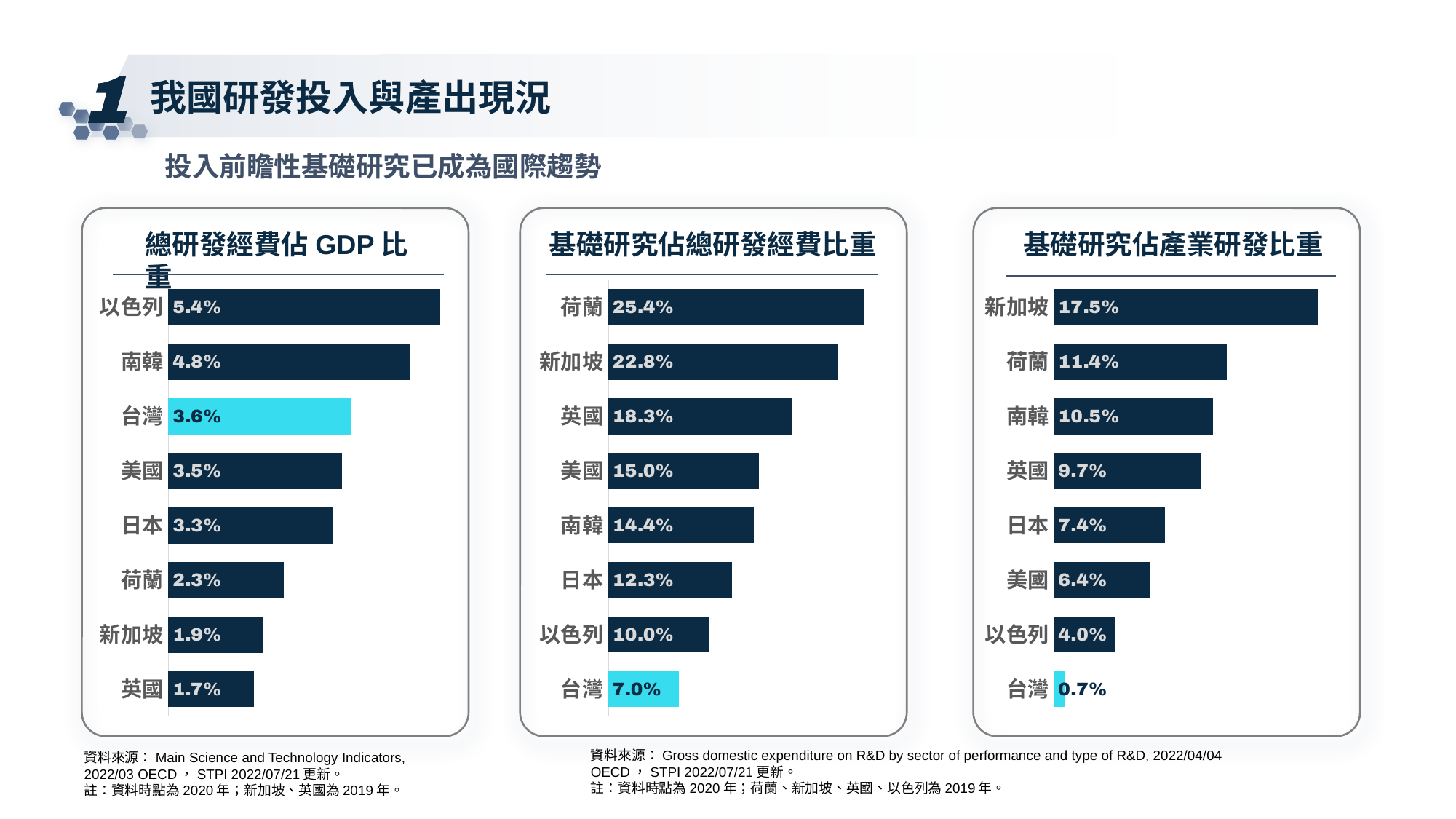

1

我國研發投入與產出現況
投入前瞻性基礎研究已成為國際趨勢

總研發經費佔GDP比重
基礎研究佔總研發經費比重
基礎研究佔產業研發比重

### Chart

| Category | 總研發經費佔GDP比重 |
|---|---|
| 以色列 | 0.054 |
| 南韓 | 0.048 |
| 台灣 | 0.036364598291453 |
| 美國 | 0.0345018073829365 |
| 日本 | 0.0327460209448795 |
| 荷蘭 | 0.0229422756047719 |
| 新加坡 | 0.0189063938482721 |
| 英國 | 0.0170799230074452 |

### Chart

| Category | 基礎研究佔總研發經費比重 |
|---|---|
| 荷蘭 | 0.2537725404885252 |
| 新加坡 | 0.228260342836726 |
| 英國 | 0.18271699807095756 |
| 美國 | 0.1496728961590962 |
| 南韓 | 0.14449182930294566 |
| 日本 | 0.1228701621818348 |
| 以色列 | 0.09997209577749197 |
| 台灣 | 0.07029197700466432 |

### Chart

| Category | 基礎研究佔產業研發比重 |
|---|---|
| 新加坡 | 0.17470495951184176 |
| 荷蘭 | 0.1143846020181218 |
| 南韓 | 0.10513967493930902 |
| 英國 | 0.09691963141006518 |
| 日本 | 0.07353423513377277 |
| 美國 | 0.06387720371011589 |
| 以色列 | 0.04000768592683444 |
| 台灣 | 0.007355597995905967 |

資料來源：Gross domestic expenditure on R&D by sector of performance and type of R&D, 2022/04/04 OECD，STPI 2022/07/21更新。
註：資料時點為2020年；荷蘭、新加坡、英國、以色列為2019年。
資料來源：Main Science and Technology Indicators,
2022/03 OECD，STPI 2022/07/21更新。
註：資料時點為2020年；新加坡、英國為2019年。